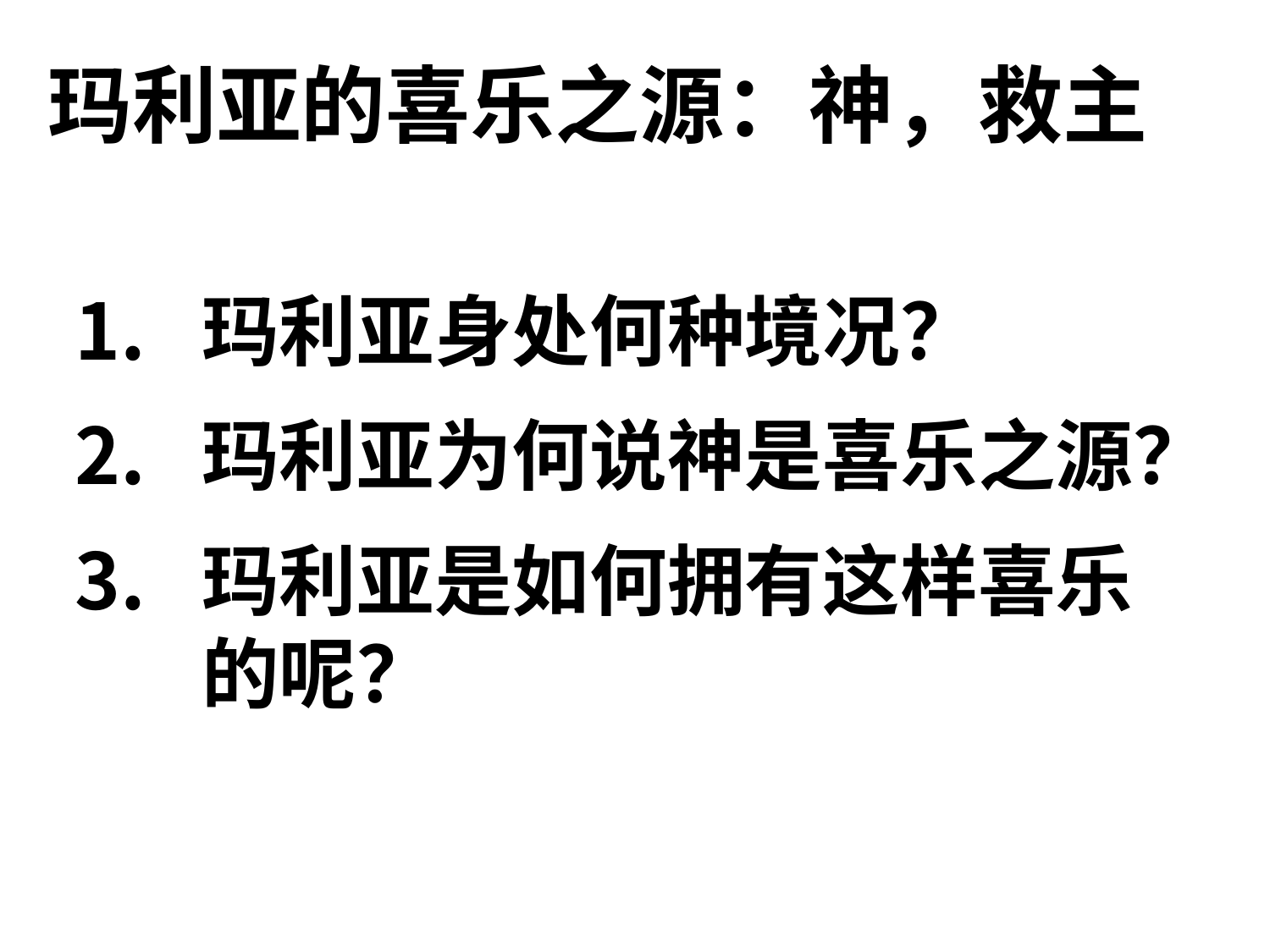

玛利亚的喜乐之源：神，救主
玛利亚身处何种境况？
玛利亚为何说神是喜乐之源？
玛利亚是如何拥有这样喜乐的呢？